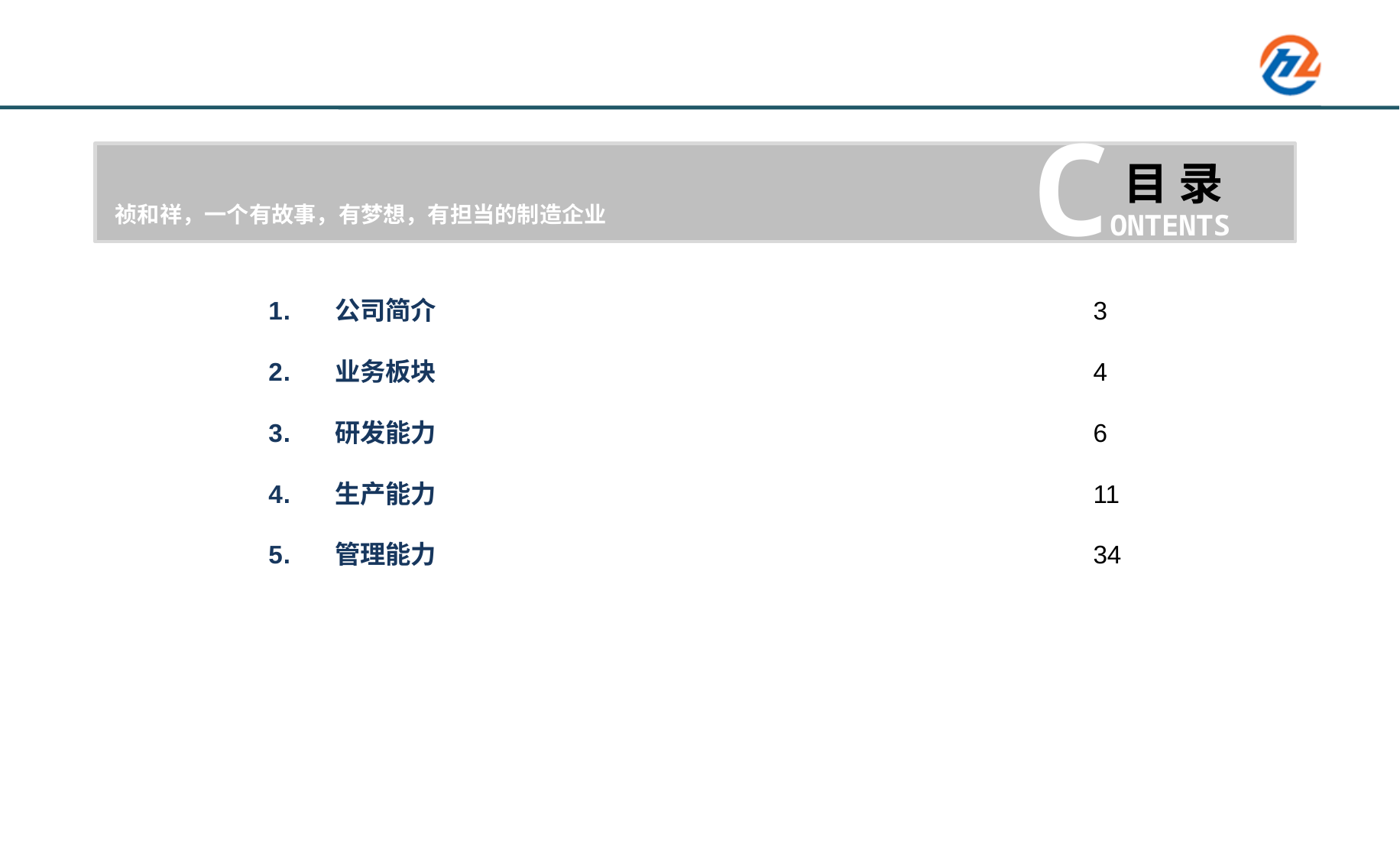

CONTENTS

目 录
祯和祥，一个有故事，有梦想，有担当的制造企业
   公司简介
   业务板块
   研发能力
   生产能力
   管理能力

3
4
6
11
34